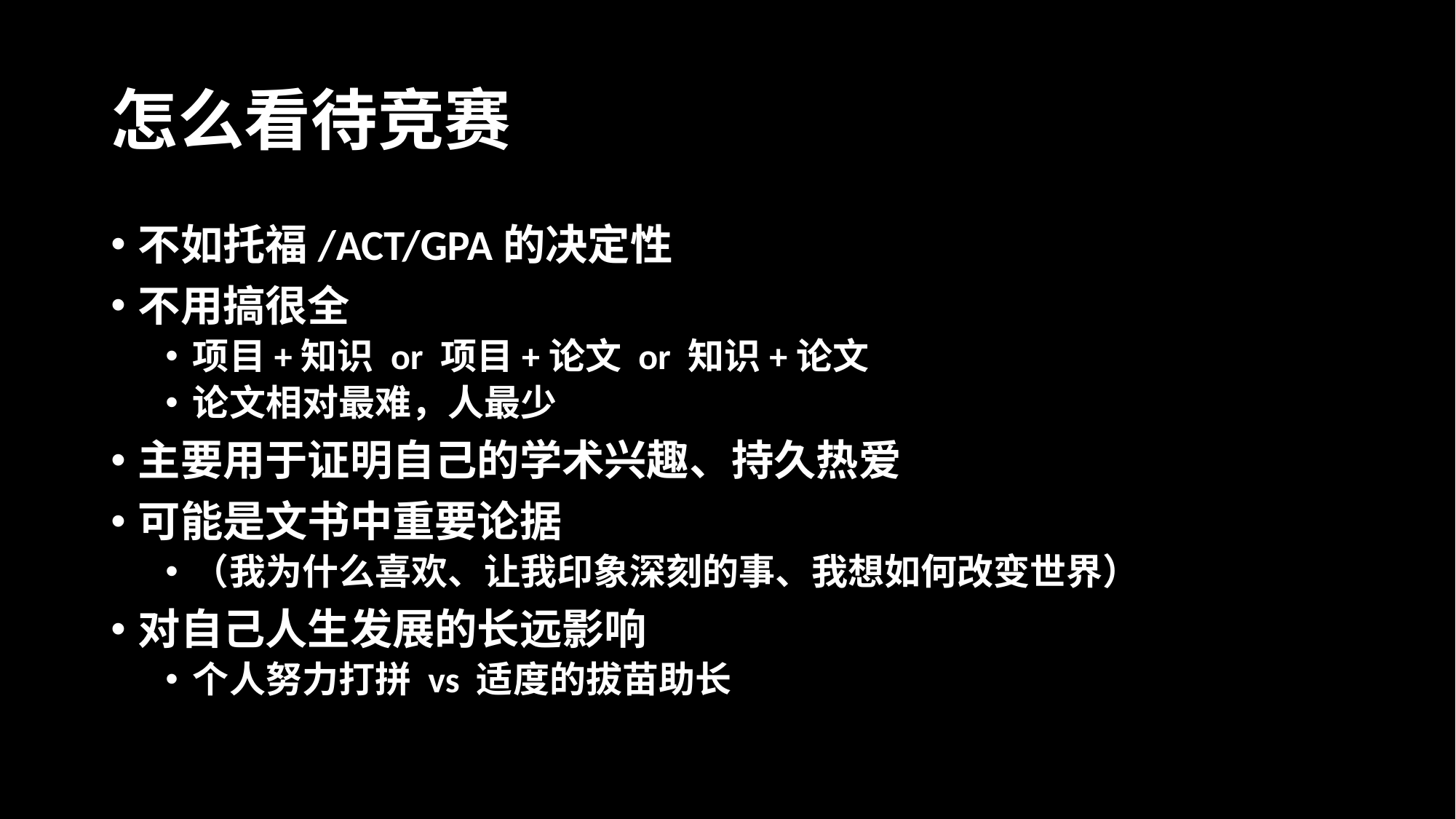

# 怎么看待竞赛
不如托福/ACT/GPA的决定性
不用搞很全
项目+知识 or 项目+论文 or 知识+论文
论文相对最难，人最少
主要用于证明自己的学术兴趣、持久热爱
可能是文书中重要论据
（我为什么喜欢、让我印象深刻的事、我想如何改变世界）
对自己人生发展的长远影响
个人努力打拼 vs 适度的拔苗助长